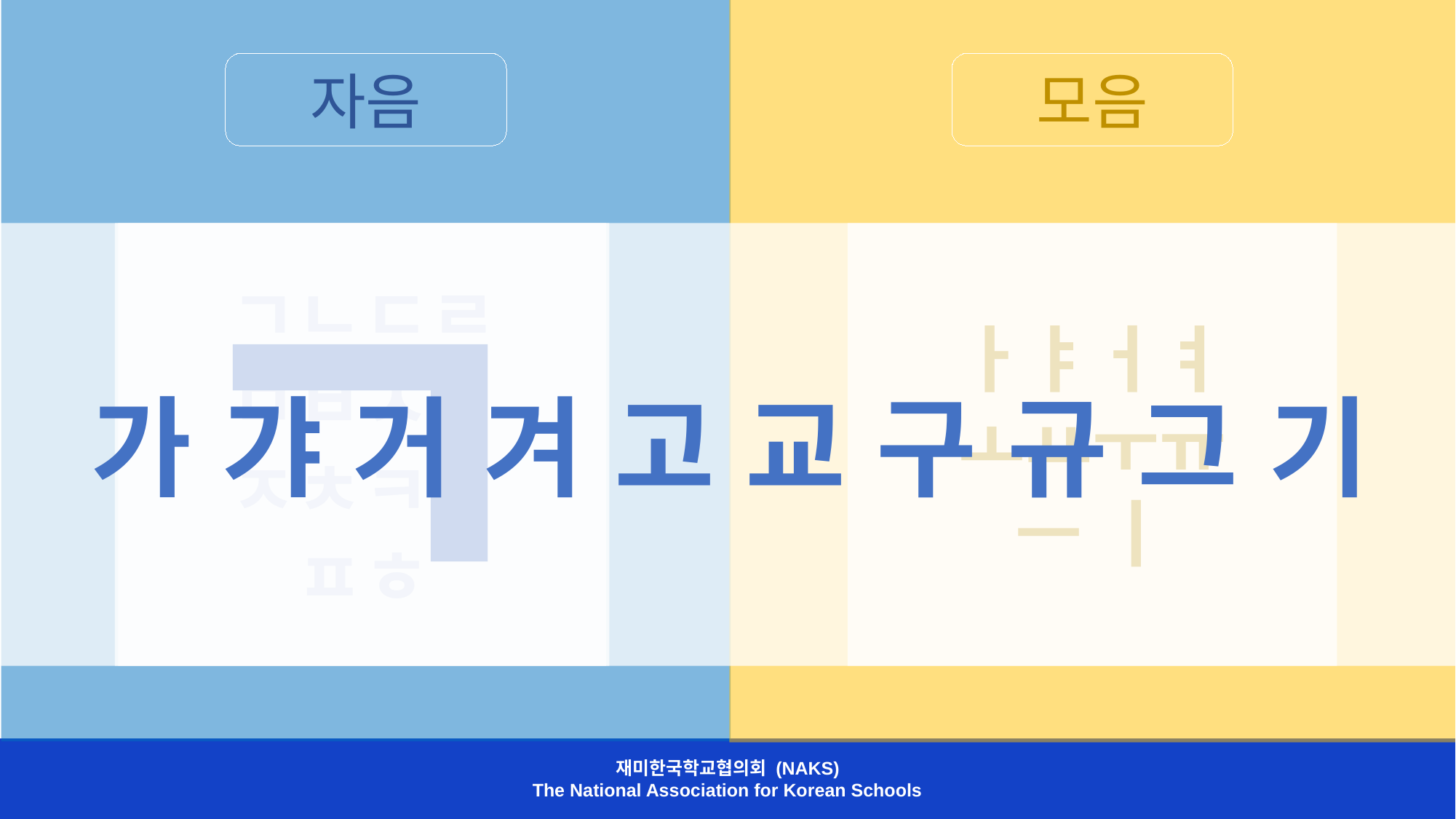

자음
모음
가 갸 거 겨 고 교 구 규 그 기
ㄱ
ㄱㄴㄷㄹ
ㅁㅂㅅㅇ
ㅈㅊㅋㅌ
ㅍㅎ
ㅏㅑㅓㅕ
ㅗㅛㅜㅠ
ㅡ ㅣ
재미한국학교협의회 (NAKS)
The National Association for Korean Schools